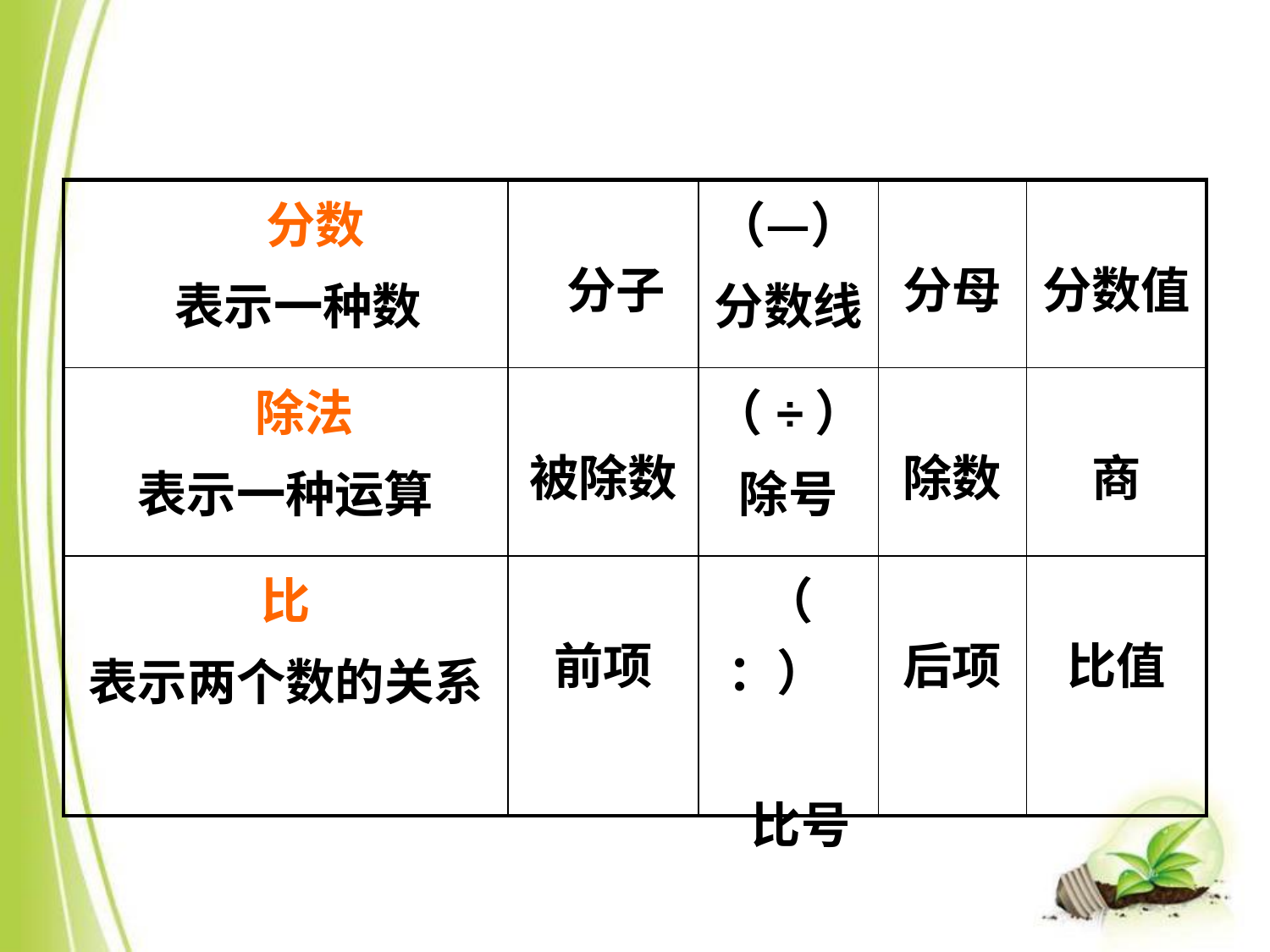

| 分数 表示一种数 | 分子 | （—） 分数线 | 分母 | 分数值 |
| --- | --- | --- | --- | --- |
| 除法 表示一种运算 | 被除数 | （÷） 除号 | 除数 | 商 |
| 比 表示两个数的关系 | 前项 | （ ：） 比号 | 后项 | 比值 |